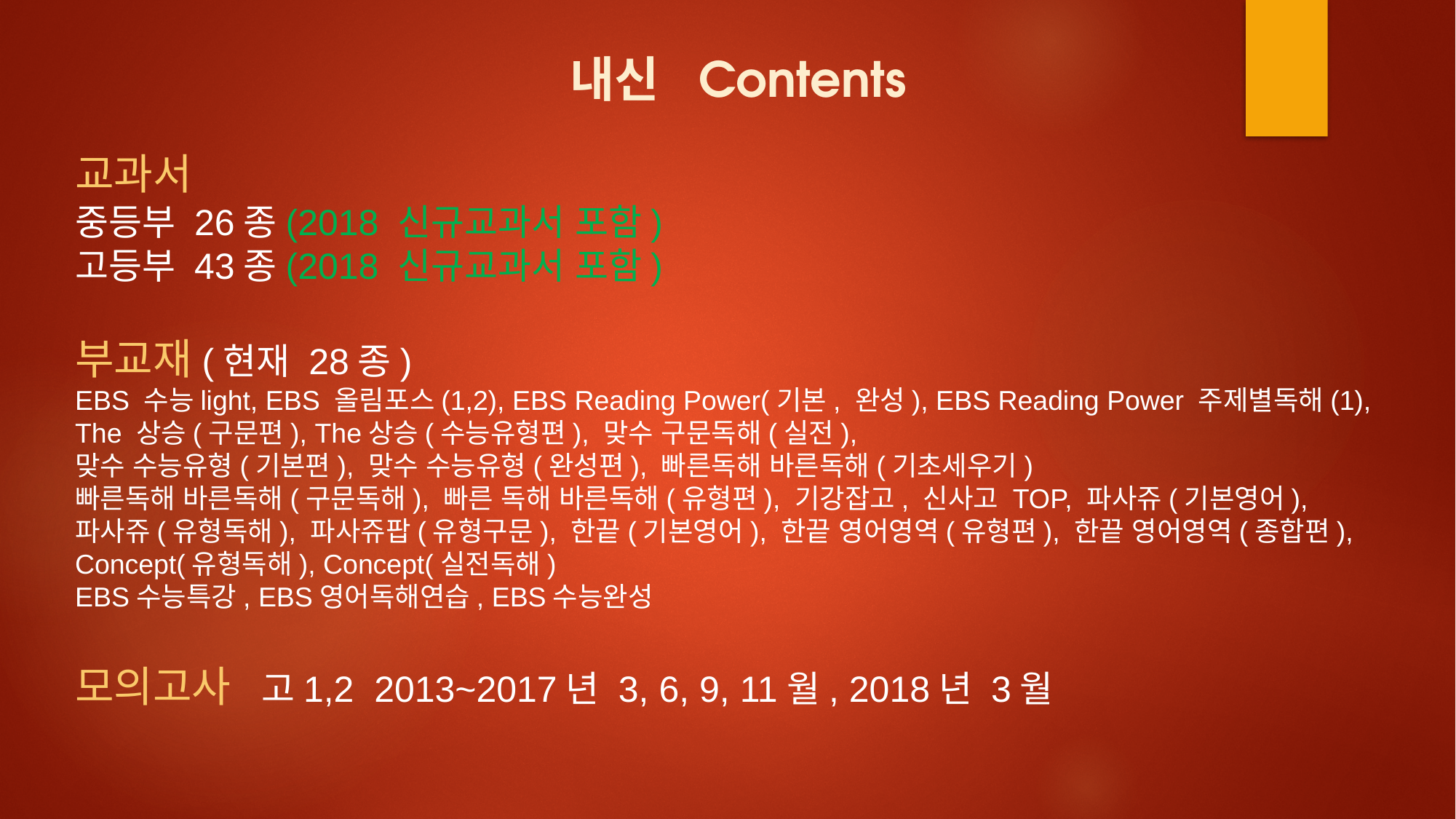

내신  Contents
교과서
중등부 26종(2018 신규교과서 포함)
고등부 43종(2018 신규교과서 포함)

부교재(현재 28종)
EBS 수능light, EBS 올림포스(1,2), EBS Reading Power(기본, 완성), EBS Reading Power 주제별독해(1), The 상승(구문편), The상승(수능유형편), 맞수 구문독해(실전),
맞수 수능유형(기본편), 맞수 수능유형(완성편), 빠른독해 바른독해(기초세우기)
빠른독해 바른독해(구문독해), 빠른 독해 바른독해(유형편), 기강잡고, 신사고 TOP, 파사쥬(기본영어), 파사쥬(유형독해), 파사쥬팝(유형구문), 한끝(기본영어), 한끝 영어영역(유형편), 한끝 영어영역(종합편), Concept(유형독해), Concept(실전독해)
EBS수능특강, EBS영어독해연습, EBS수능완성

모의고사   고1,2  2013~2017년 3, 6, 9, 11월, 2018년 3월